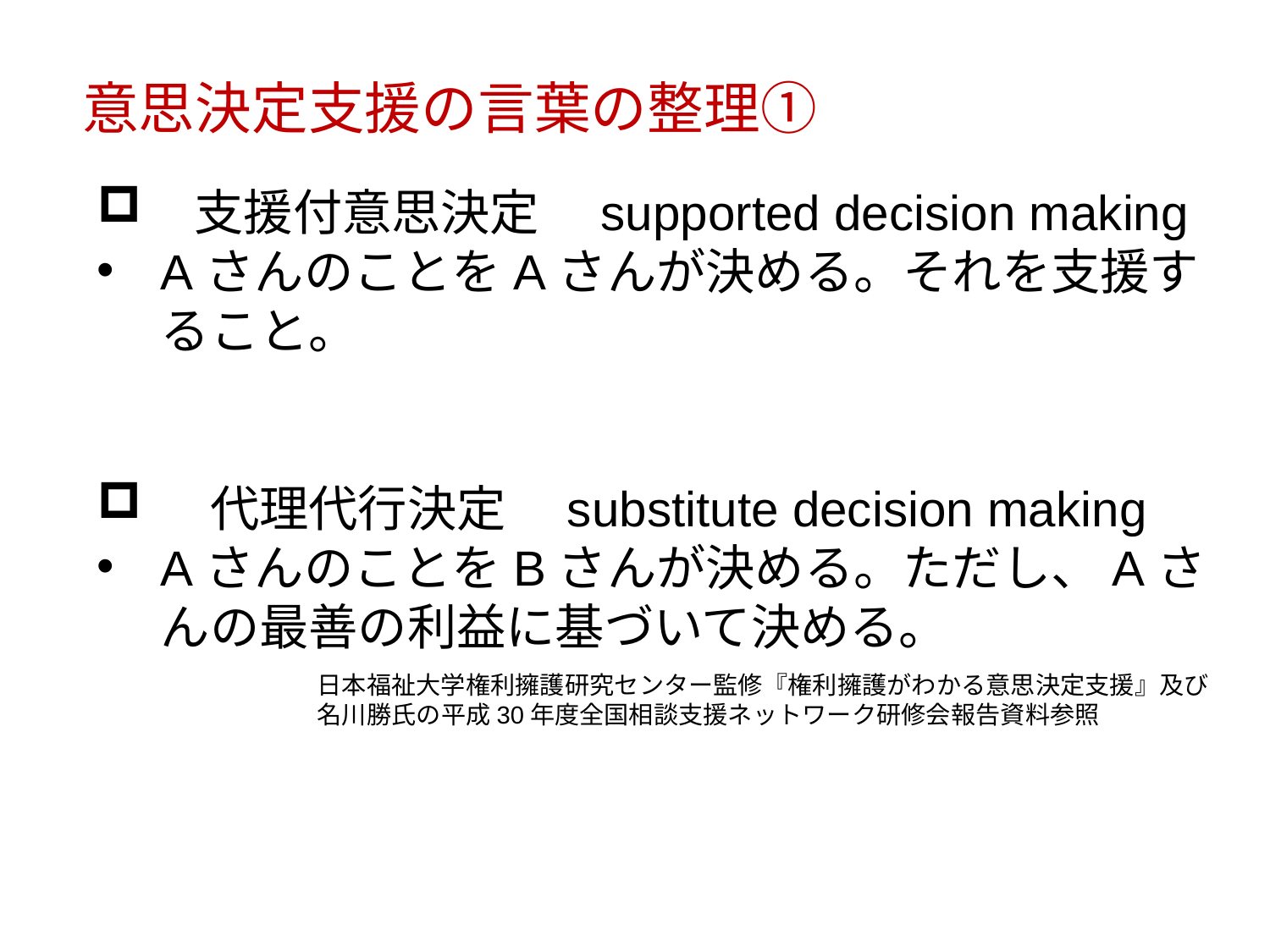

意思決定支援の言葉の整理①
　支援付意思決定　supported decision making
AさんのことをAさんが決める。それを支援すること。

　代理代行決定　substitute decision making
AさんのことをBさんが決める。ただし、Aさんの最善の利益に基づいて決める。

日本福祉大学権利擁護研究センター監修『権利擁護がわかる意思決定支援』及び名川勝氏の平成30年度全国相談支援ネットワーク研修会報告資料参照